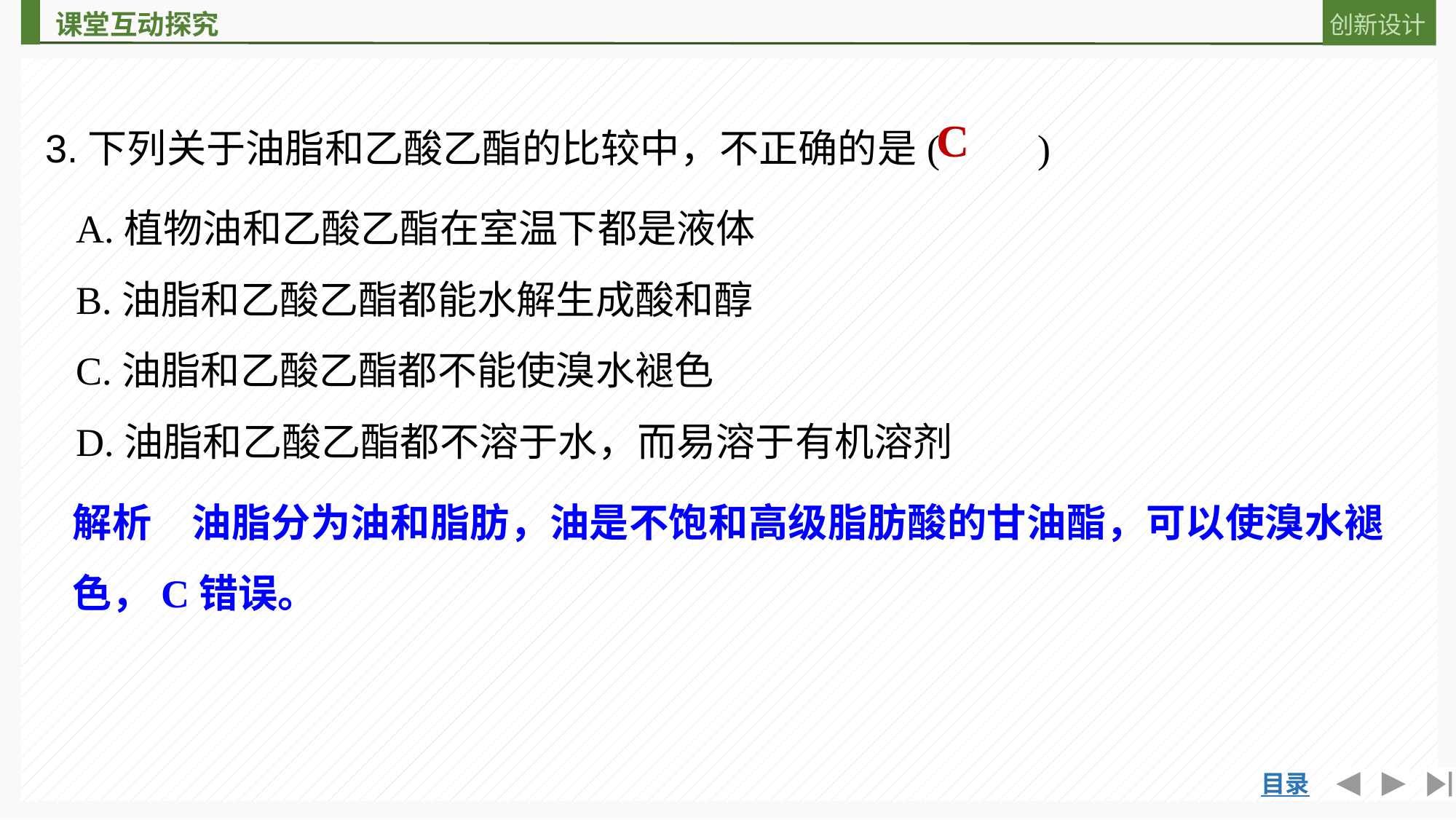

3.下列关于油脂和乙酸乙酯的比较中，不正确的是(　　)
C
A.植物油和乙酸乙酯在室温下都是液体
B.油脂和乙酸乙酯都能水解生成酸和醇
C.油脂和乙酸乙酯都不能使溴水褪色
D.油脂和乙酸乙酯都不溶于水，而易溶于有机溶剂
解析　油脂分为油和脂肪，油是不饱和高级脂肪酸的甘油酯，可以使溴水褪色，C错误。